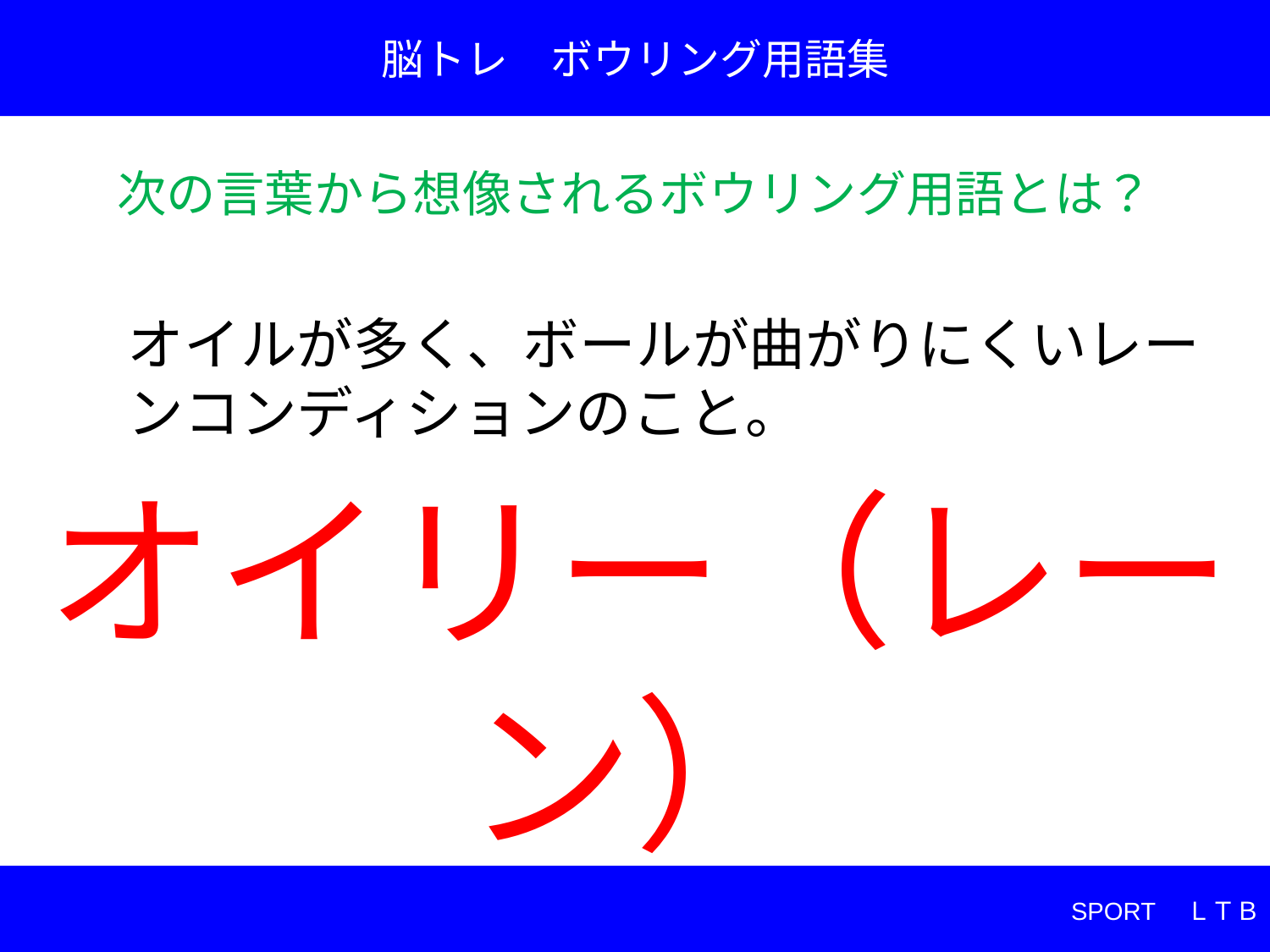

脳トレ　ボウリング用語集
次の言葉から想像されるボウリング用語とは？
オイルが多く、ボールが曲がりにくいレーンコンディションのこと。
# オイリー（レーン）
SPORT　ＬＴＢ